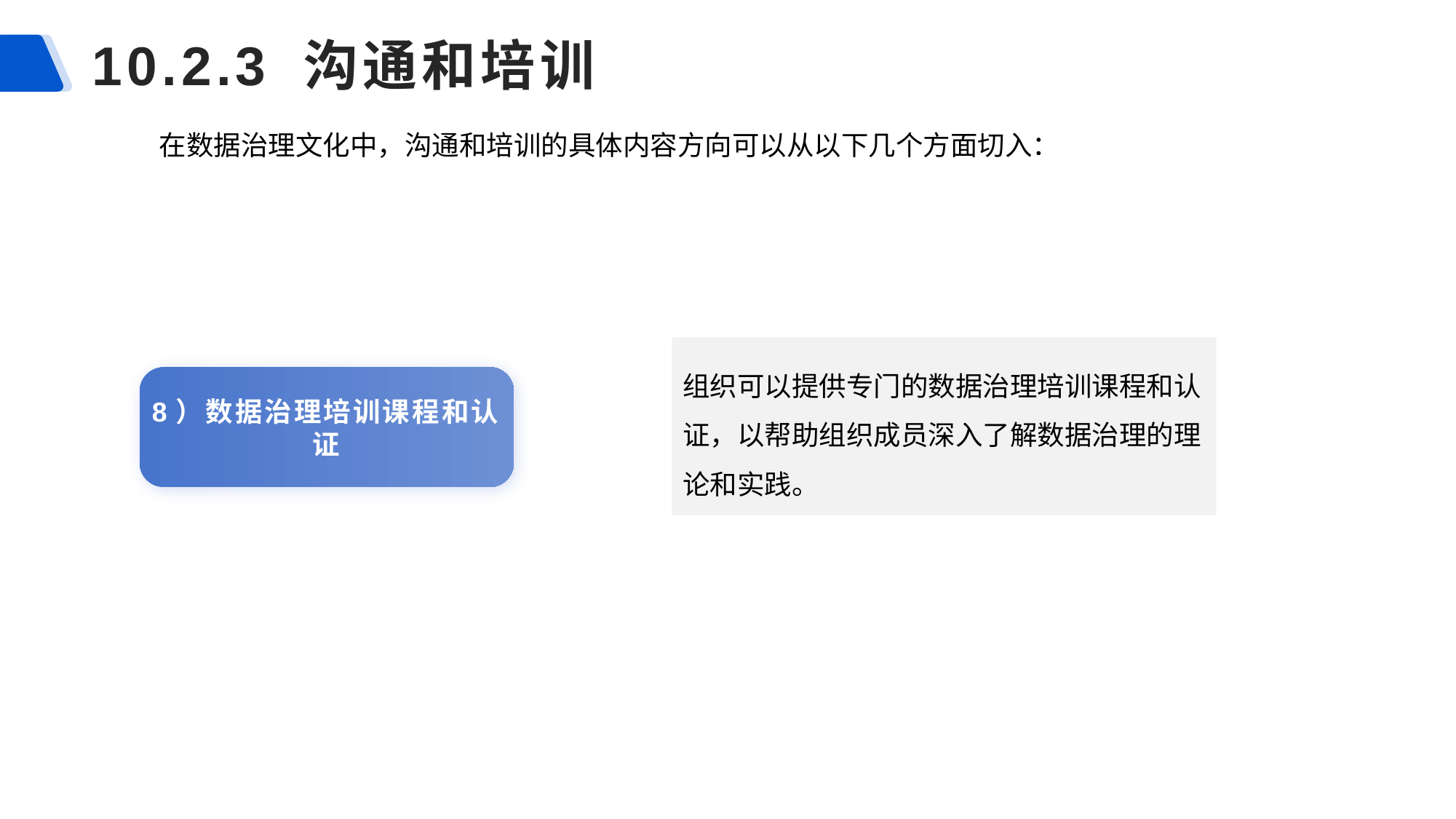

# 10.2.3 沟通和培训
在数据治理文化中，沟通和培训的具体内容方向可以从以下几个方面切入：
组织可以提供专门的数据治理培训课程和认证，以帮助组织成员深入了解数据治理的理论和实践。
8）数据治理培训课程和认证